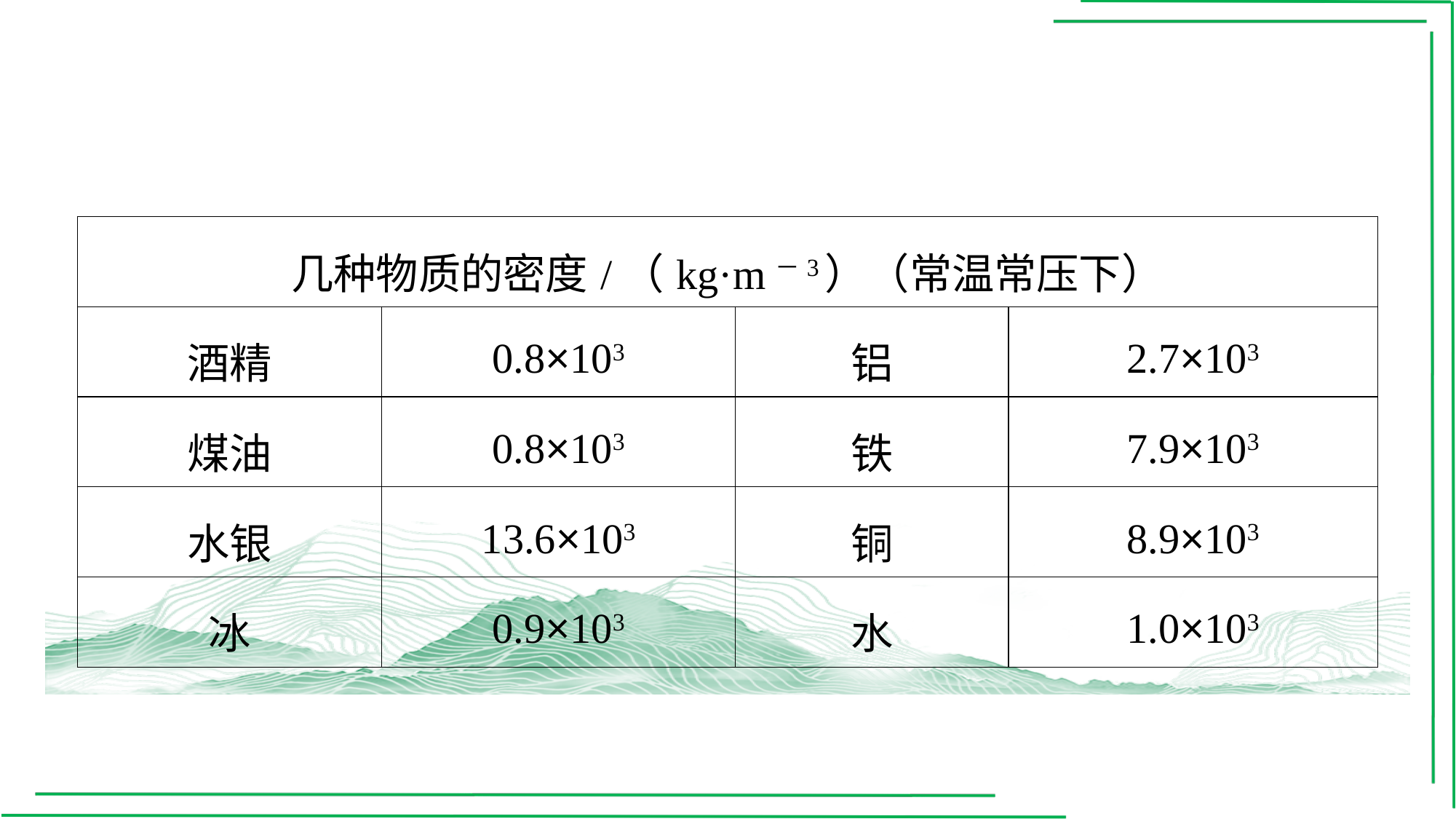

| 几种物质的密度/（kg·m－3）（常温常压下） |  |  |  |
| --- | --- | --- | --- |
| 酒精 | 0.8×103 | 铝 | 2.7×103 |
| 煤油 | 0.8×103 | 铁 | 7.9×103 |
| 水银 | 13.6×103 | 铜 | 8.9×103 |
| 冰 | 0.9×103 | 水 | 1.0×103 |